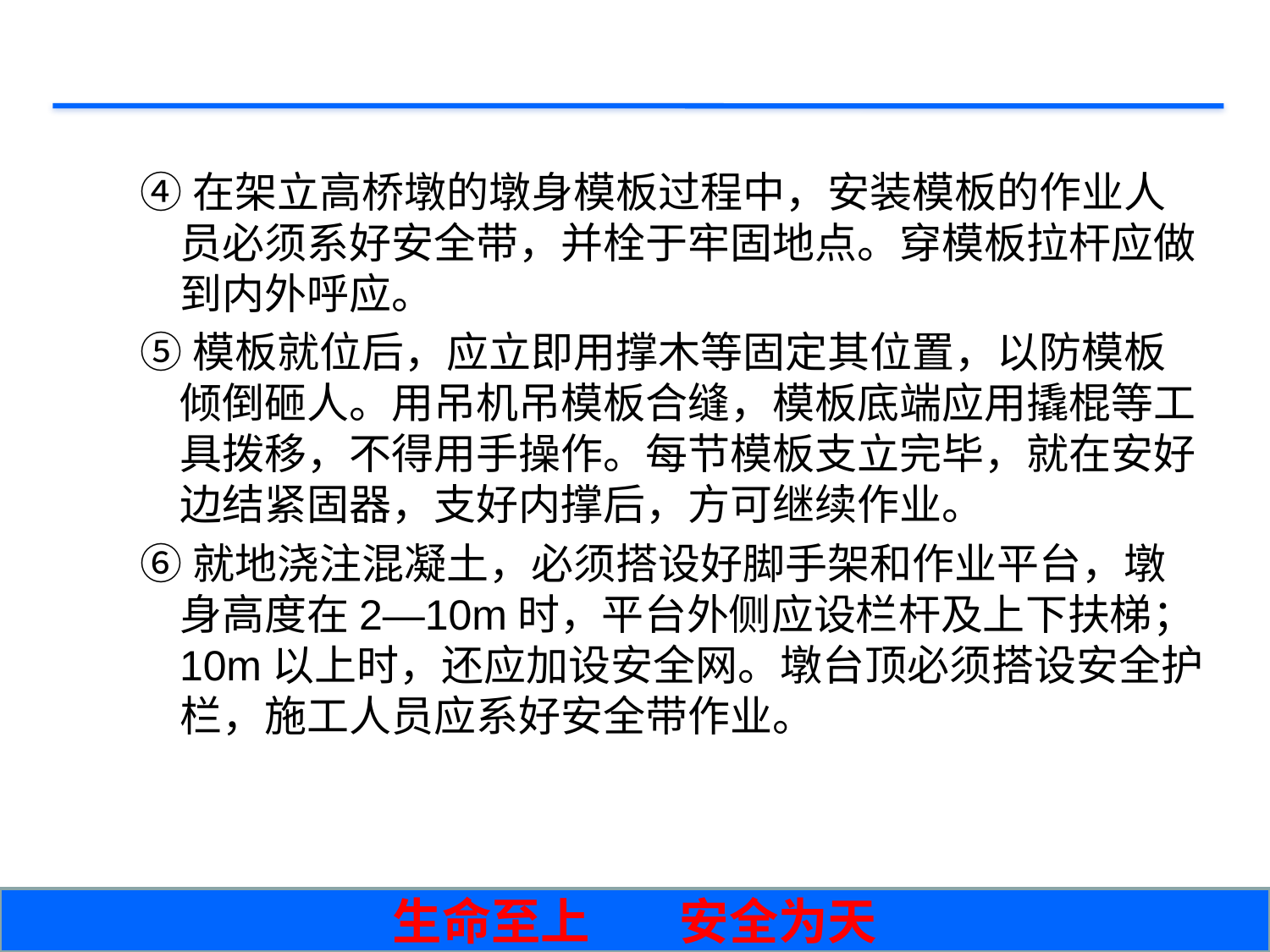

④在架立高桥墩的墩身模板过程中，安装模板的作业人员必须系好安全带，并栓于牢固地点。穿模板拉杆应做到内外呼应。
⑤模板就位后，应立即用撑木等固定其位置，以防模板倾倒砸人。用吊机吊模板合缝，模板底端应用撬棍等工具拨移，不得用手操作。每节模板支立完毕，就在安好边结紧固器，支好内撑后，方可继续作业。
⑥就地浇注混凝土，必须搭设好脚手架和作业平台，墩身高度在2—10m时，平台外侧应设栏杆及上下扶梯；10m以上时，还应加设安全网。墩台顶必须搭设安全护栏，施工人员应系好安全带作业。